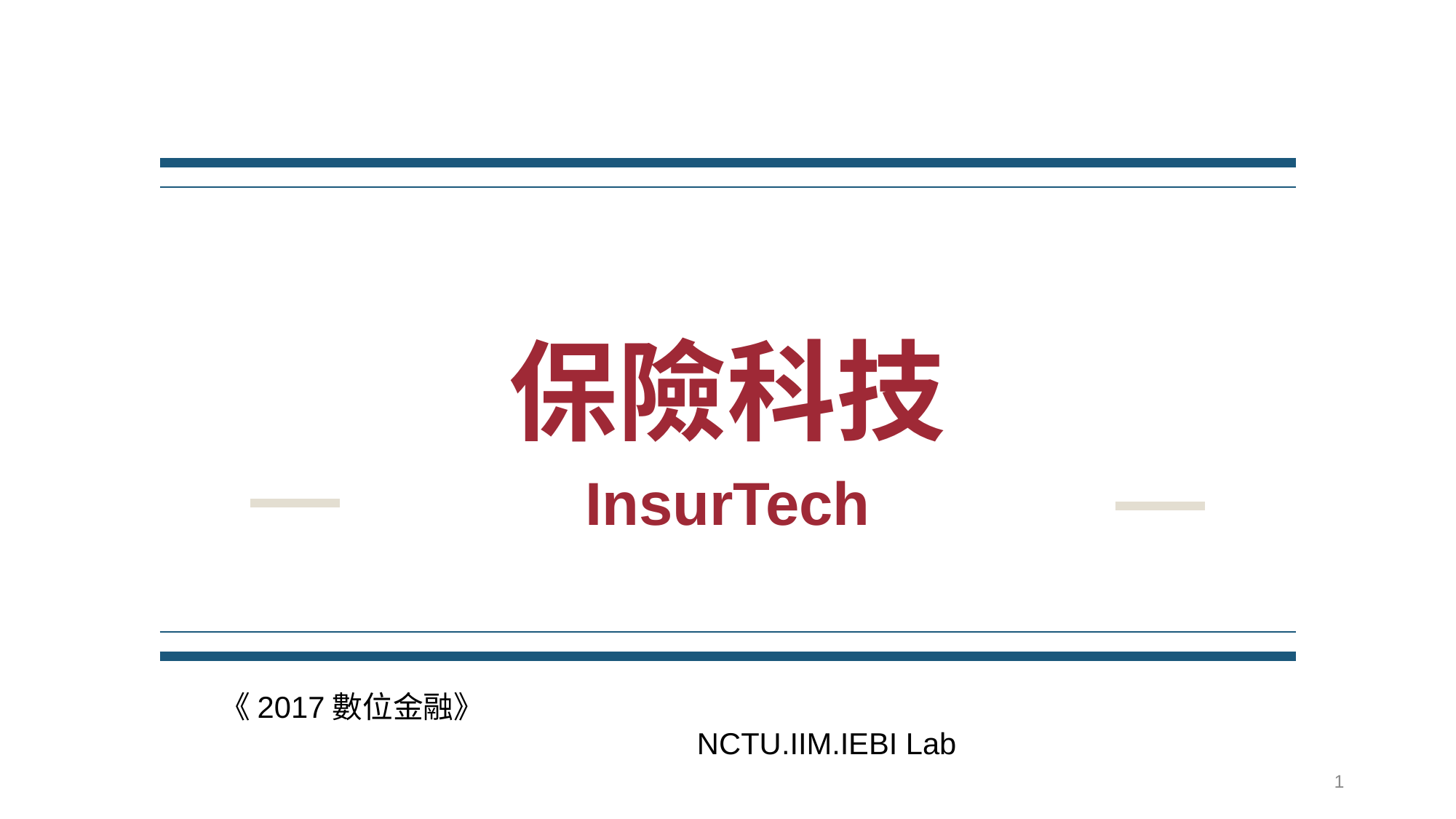

# 保險科技
InsurTech
《2017數位金融》                                                                                                                                             NCTU.IIM.IEBI Lab
1